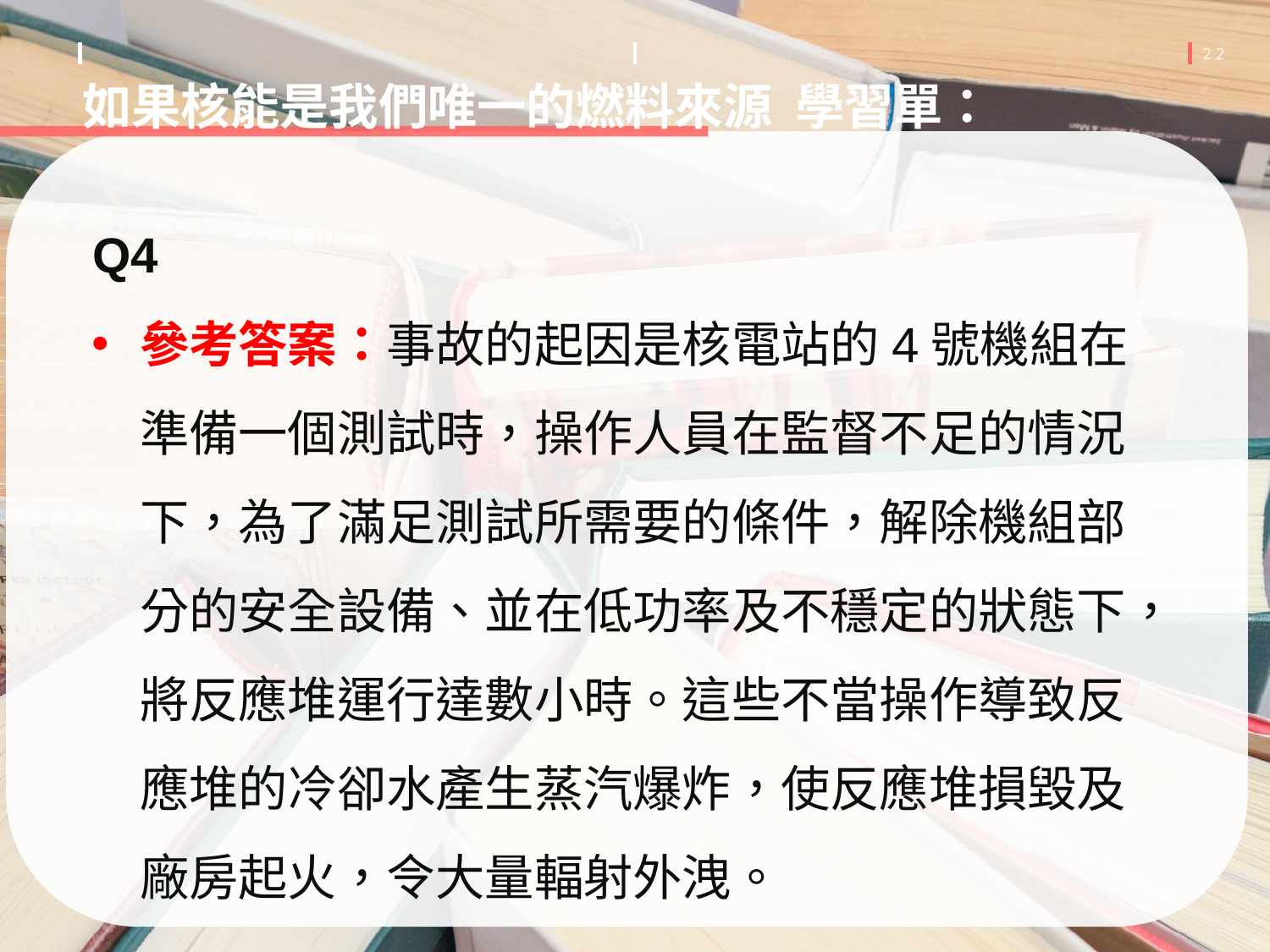

如果核能是我們唯一的燃料來源  學習單：

Q4
參考答案：事故的起因是核電站的4號機組在準備一個測試時，操作人員在監督不足的情況下，為了滿足測試所需要的條件，解除機組部分的安全設備、並在低功率及不穩定的狀態下，將反應堆運行達數小時。這些不當操作導致反應堆的冷卻水產生蒸汽爆炸，使反應堆損毀及廠房起火，令大量輻射外洩。